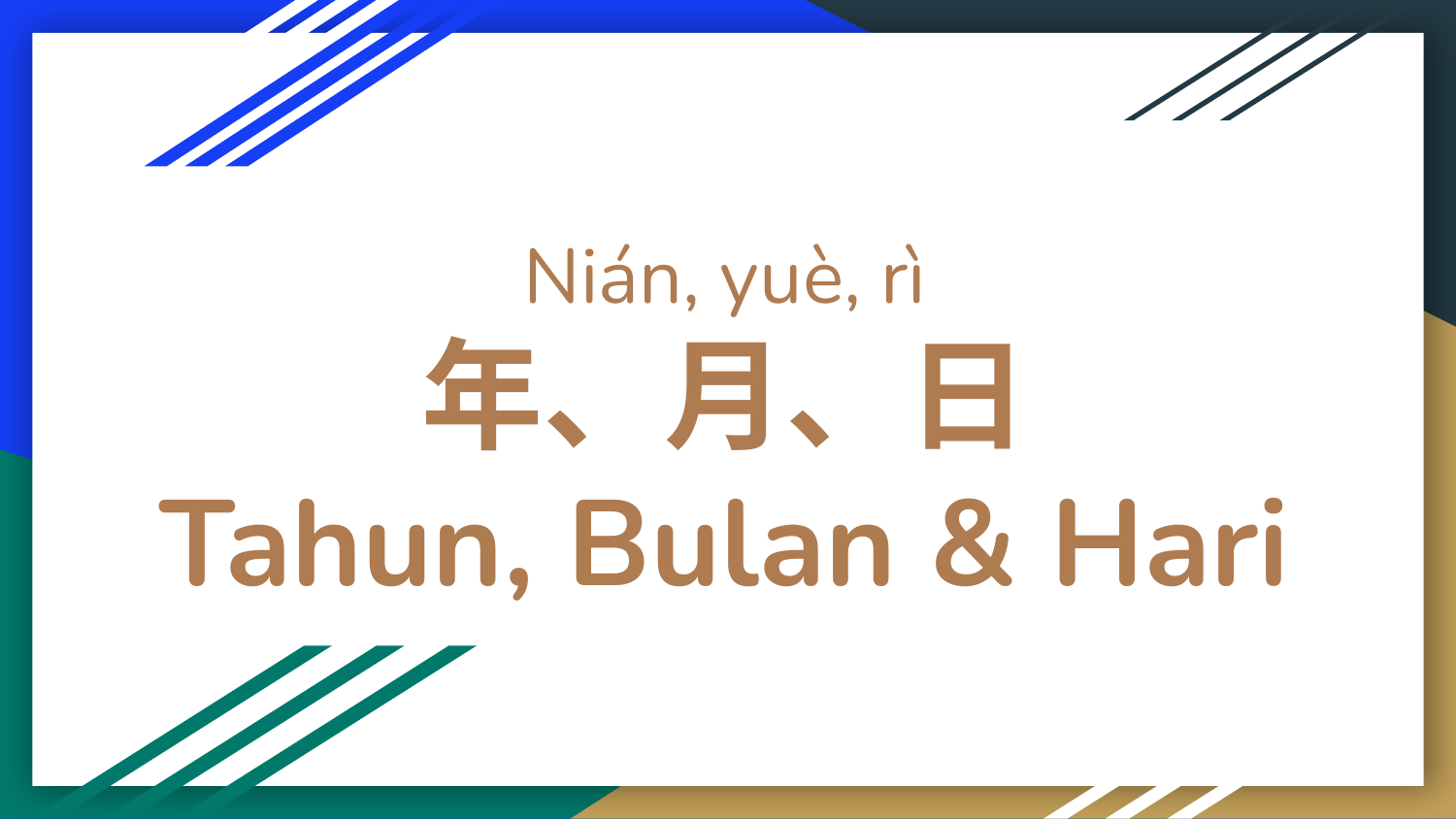

# Nián, yuè, rì
年、月、日
Tahun, Bulan & Hari